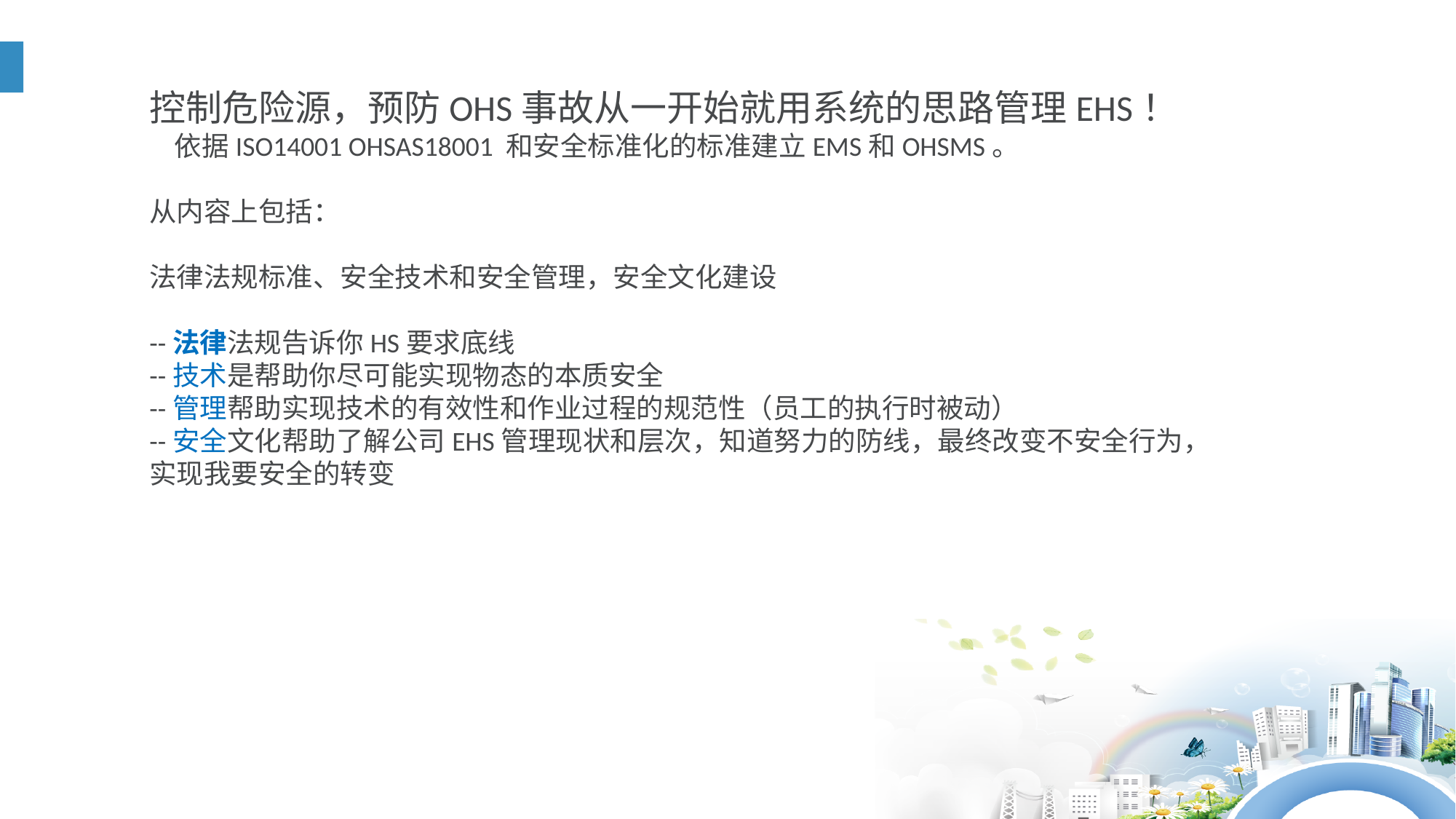

控制危险源，预防OHS事故从一开始就用系统的思路管理EHS！
   依据ISO14001 OHSAS18001 和安全标准化的标准建立EMS和OHSMS。

从内容上包括：

法律法规标准、安全技术和安全管理，安全文化建设

--法律法规告诉你HS要求底线
--技术是帮助你尽可能实现物态的本质安全
--管理帮助实现技术的有效性和作业过程的规范性（员工的执行时被动）
--安全文化帮助了解公司EHS管理现状和层次，知道努力的防线，最终改变不安全行为，实现我要安全的转变